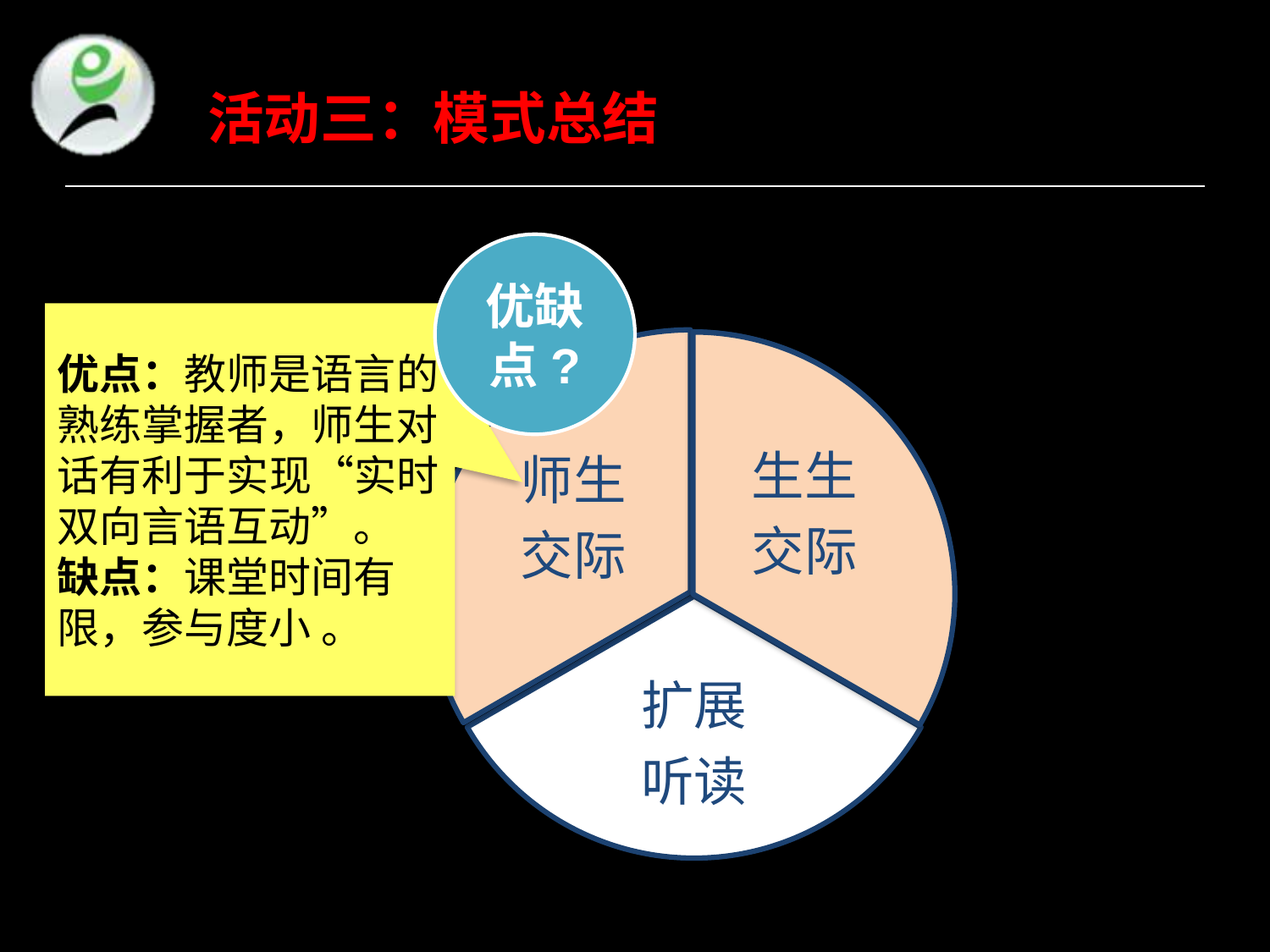

活动三：模式总结
2. 跨越式英语之三大教学活动
优缺点?
优点：教师是语言的熟练掌握者，师生对话有利于实现“实时双向言语互动”。
缺点：课堂时间有限，参与度小 。
师生
交际
生生
交际
生生
交际
扩展
听读